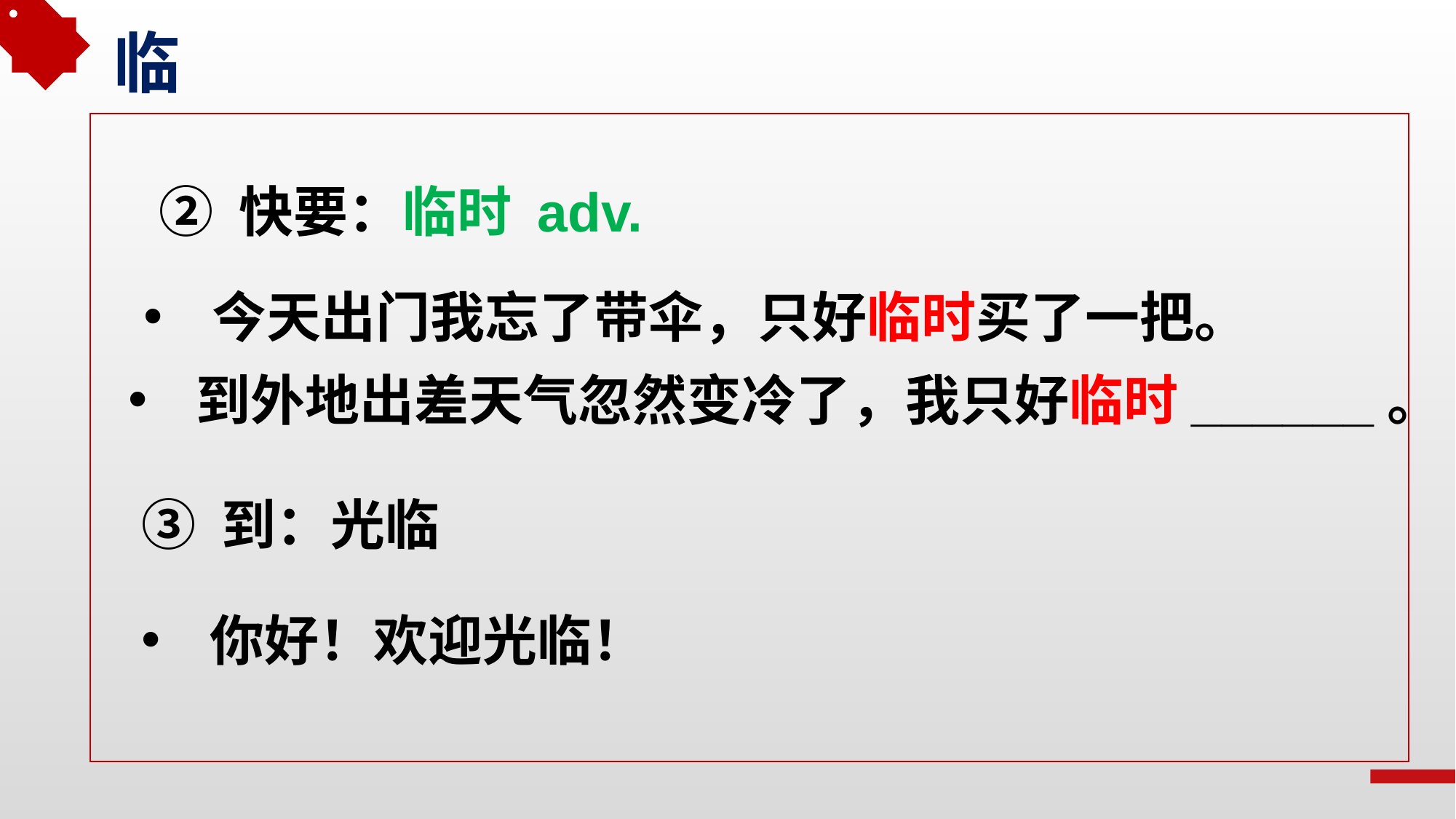

临

② 快要：临时 adv.
今天出门我忘了带伞，只好临时买了一把。
到外地出差天气忽然变冷了，我只好临时______。
③ 到：光临
你好！欢迎光临！